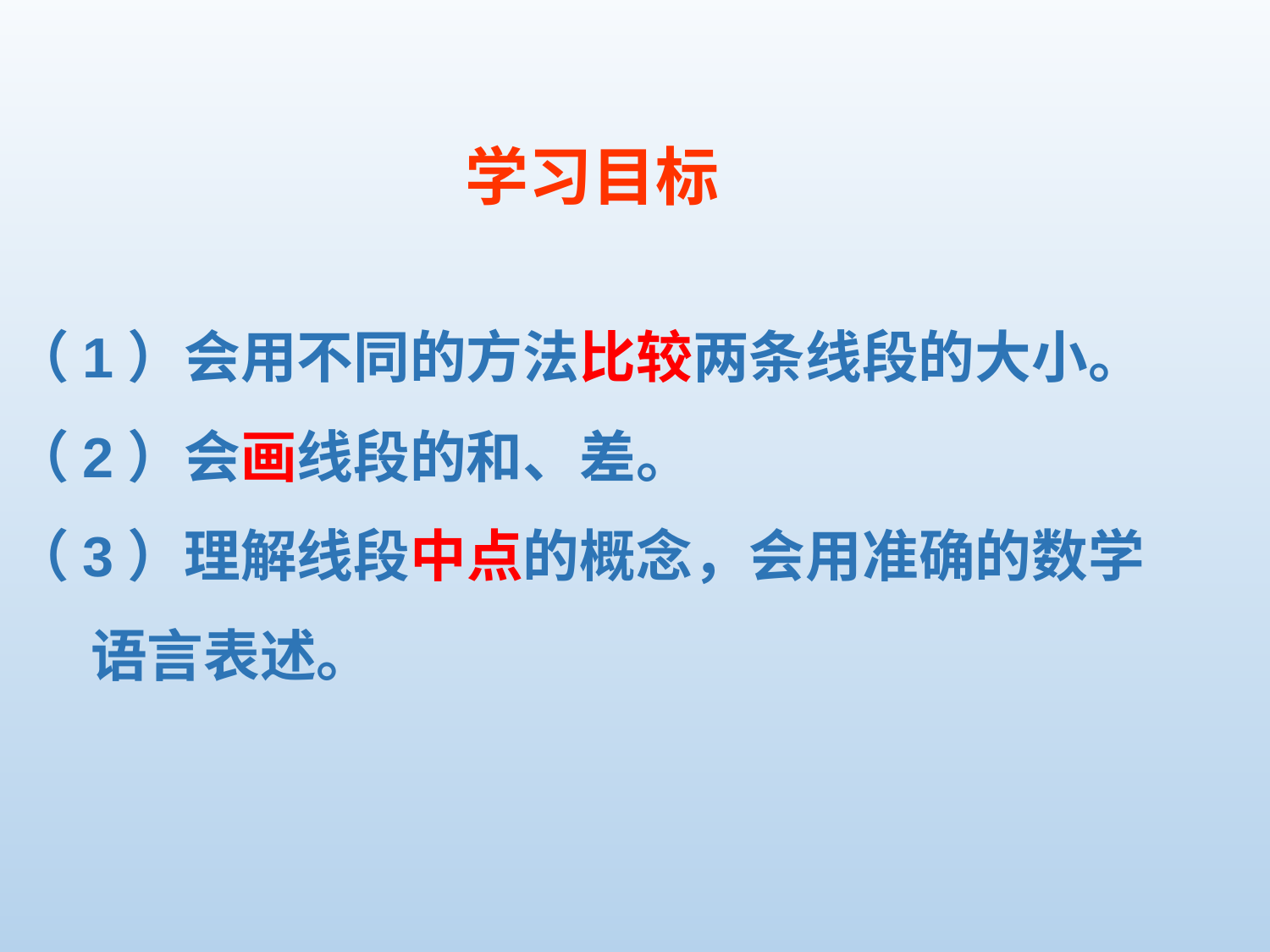

# 学习目标
（1）会用不同的方法比较两条线段的大小。
（2）会画线段的和、差。
（3）理解线段中点的概念，会用准确的数学
     语言表述。